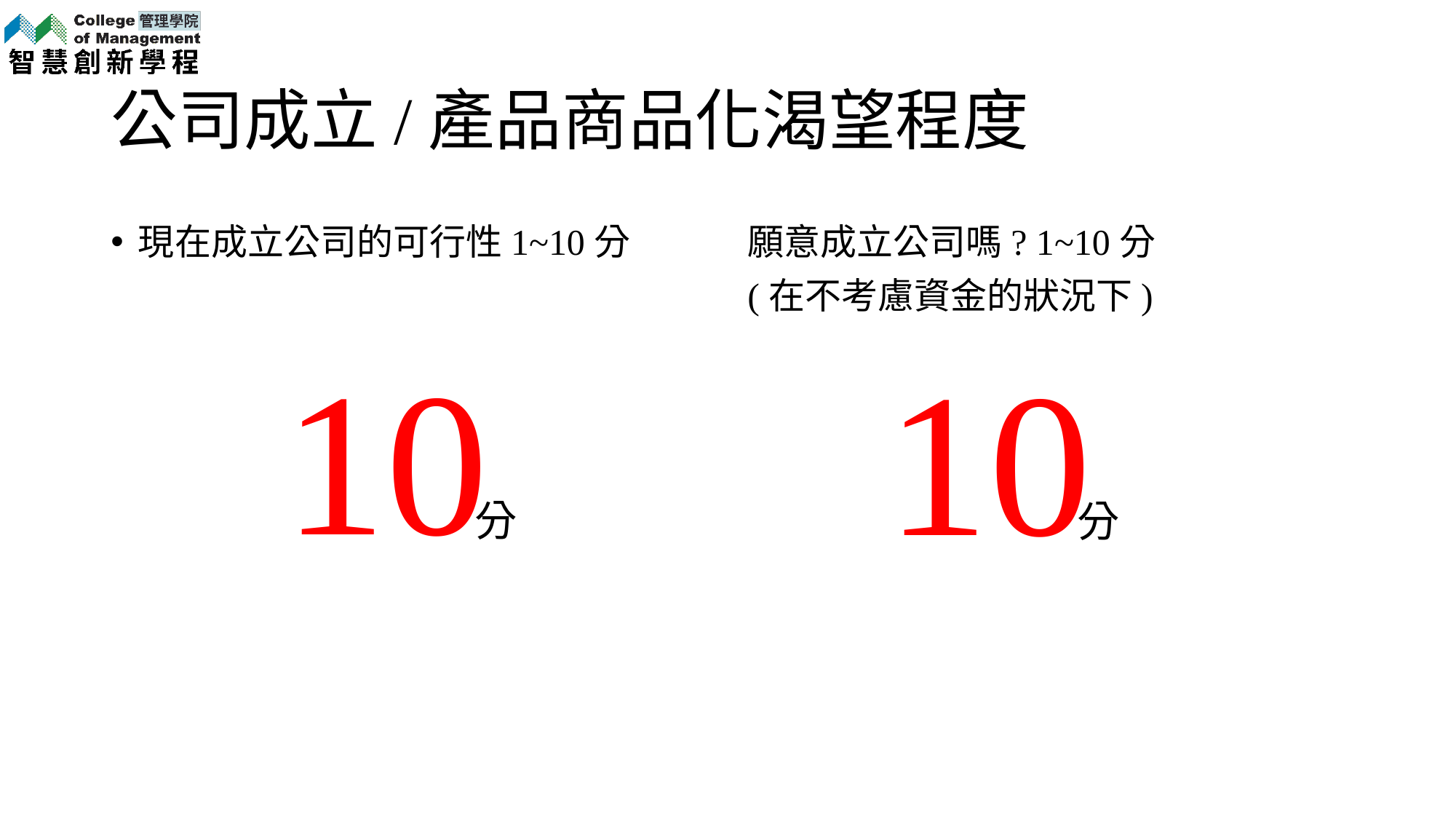

# 公司成立/產品商品化渴望程度
願意成立公司嗎? 1~10分
(在不考慮資金的狀況下)
現在成立公司的可行性1~10分
10
10
分
分